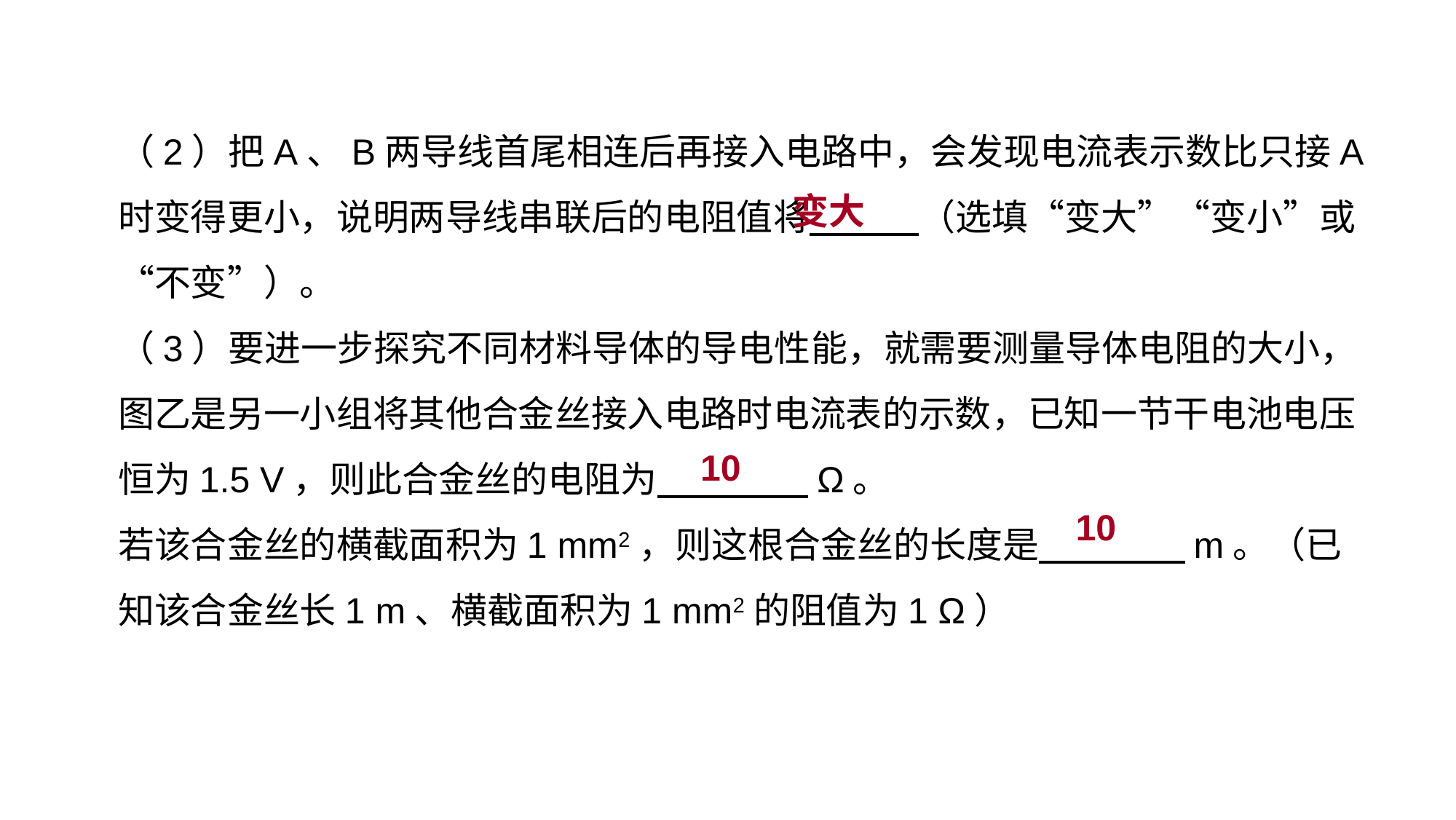

（2）把A、B两导线首尾相连后再接入电路中，会发现电流表示数比只接A时变得更小，说明两导线串联后的电阻值将　　　（选填“变大”“变小”或“不变”）。
（3）要进一步探究不同材料导体的导电性能，就需要测量导体电阻的大小，图乙是另一小组将其他合金丝接入电路时电流表的示数，已知一节干电池电压恒为1.5 V，则此合金丝的电阻为　              Ω。
若该合金丝的横截面积为1 mm2，则这根合金丝的长度是　　　　m。（已知该合金丝长1 m、横截面积为1 mm2的阻值为1 Ω）
变大
实验突破 素养提升
10
10